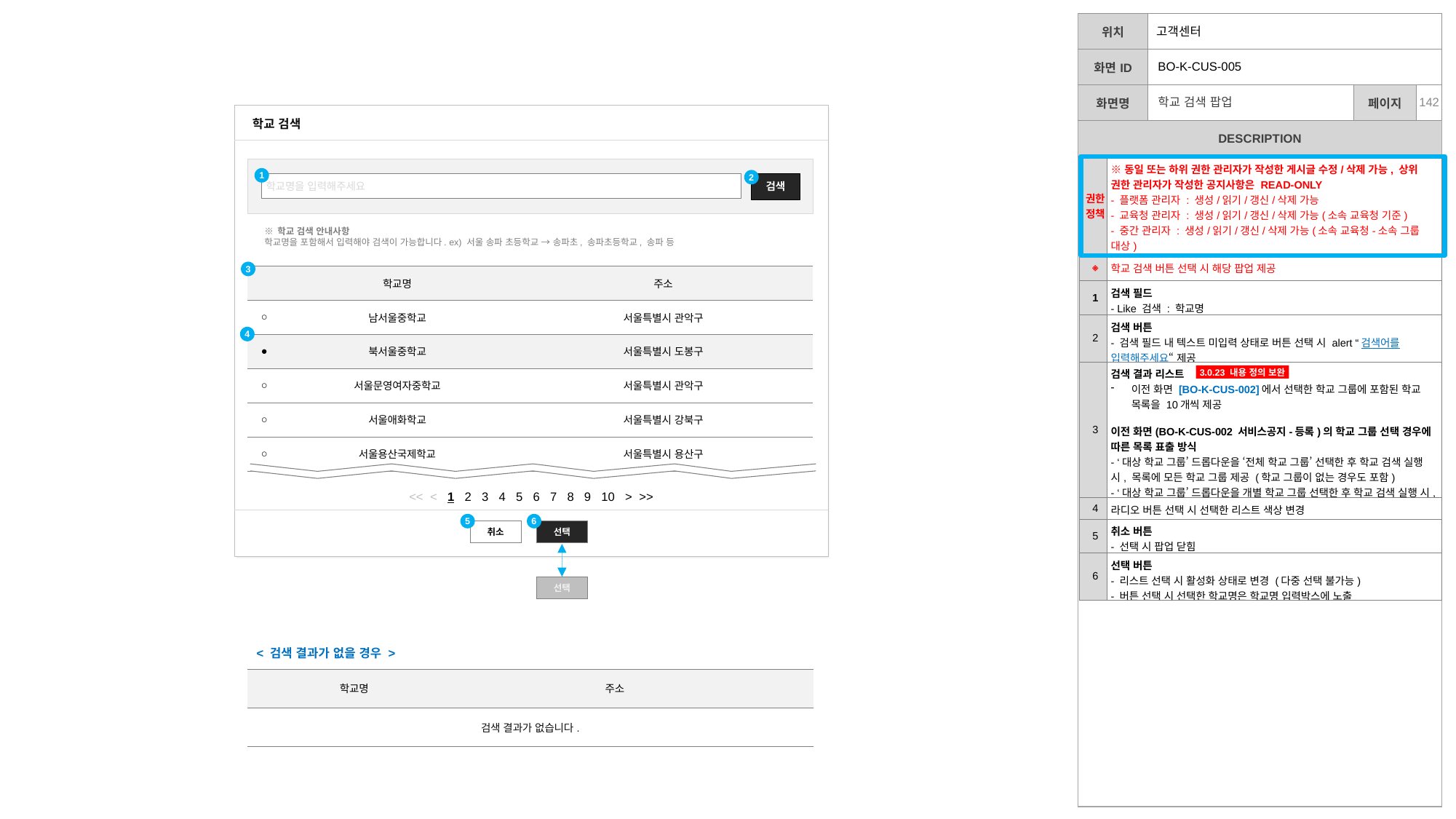

| Ver | Description |
| --- | --- |
| 3.0.23 | <3> 디스크립션 보완 |
고객센터
BO-K-CUS-005
학교 검색 팝업

학교 검색

| 권한 정책 | ※동일 또는 하위 권한 관리자가 작성한 게시글 수정/삭제 가능, 상위 권한 관리자가 작성한 공지사항은 READ-ONLY - 플랫폼 관리자 : 생성/읽기/갱신/삭제 가능 - 교육청 관리자 : 생성/읽기/갱신/삭제 가능(소속 교육청 기준) - 중간 관리자 : 생성/읽기/갱신/삭제 가능(소속 교육청-소속 그룹 대상) - CMS 관리자 : X |
| --- | --- |
| ※ | 학교 검색 버튼 선택 시 해당 팝업 제공 |
| 1 | 검색 필드 - Like 검색 : 학교명 |
| 2 | 검색 버튼 - 검색 필드 내 텍스트 미입력 상태로 버튼 선택 시 alert “검색어를 입력해주세요“ 제공 |
| 3 | 검색 결과 리스트 이전 화면 [BO-K-CUS-002]에서 선택한 학교 그룹에 포함된 학교 목록을 10개씩 제공 이전 화면(BO-K-CUS-002 서비스공지-등록)의 학교 그룹 선택 경우에 따른 목록 표출 방식 - ‘대상 학교 그룹’ 드롭다운을 ‘전체 학교 그룹’ 선택한 후 학교 검색 실행 시, 목록에 모든 학교 그룹 제공 (학교 그룹이 없는 경우도 포함) - ‘대상 학교 그룹’ 드롭다운을 개별 학교 그룹 선택한 후 학교 검색 실행 시, 목록에 해당하는 학교 그룹 내의 학교 목록 제공 |
| 4 | 라디오 버튼 선택 시 선택한 리스트 색상 변경 |
| 5 | 취소 버튼 - 선택 시 팝업 닫힘 |
| 6 | 선택 버튼 - 리스트 선택 시 활성화 상태로 변경 (다중 선택 불가능) - 버튼 선택 시 선택한 학교명은 학교명 입력박스에 노출 |

1
2
검색
학교명을 입력해주세요

※ 학교 검색 안내사항
학교명을 포함해서 입력해야 검색이 가능합니다. ex) 서울 송파 초등학교 → 송파초, 송파초등학교, 송파 등
3
|  | 학교명 | 주소 |
| --- | --- | --- |
| ○ | 남서울중학교 | 서울특별시 관악구 |
| ● | 북서울중학교 | 서울특별시 도봉구 |
| ○ | 서울문영여자중학교 | 서울특별시 관악구 |
| ○ | 서울애화학교 | 서울특별시 강북구 |
| ○ | 서울용산국제학교 | 서울특별시 용산구 |
4
3.0.23 내용 정의 보완
<<  <   1   2   3   4   5   6   7   8   9   10   >  >>
5
6
취소
선택
선택
< 검색 결과가 없을 경우 >
|  | 학교명 | 주소 |
| --- | --- | --- |
| 검색 결과가 없습니다. |  |  |